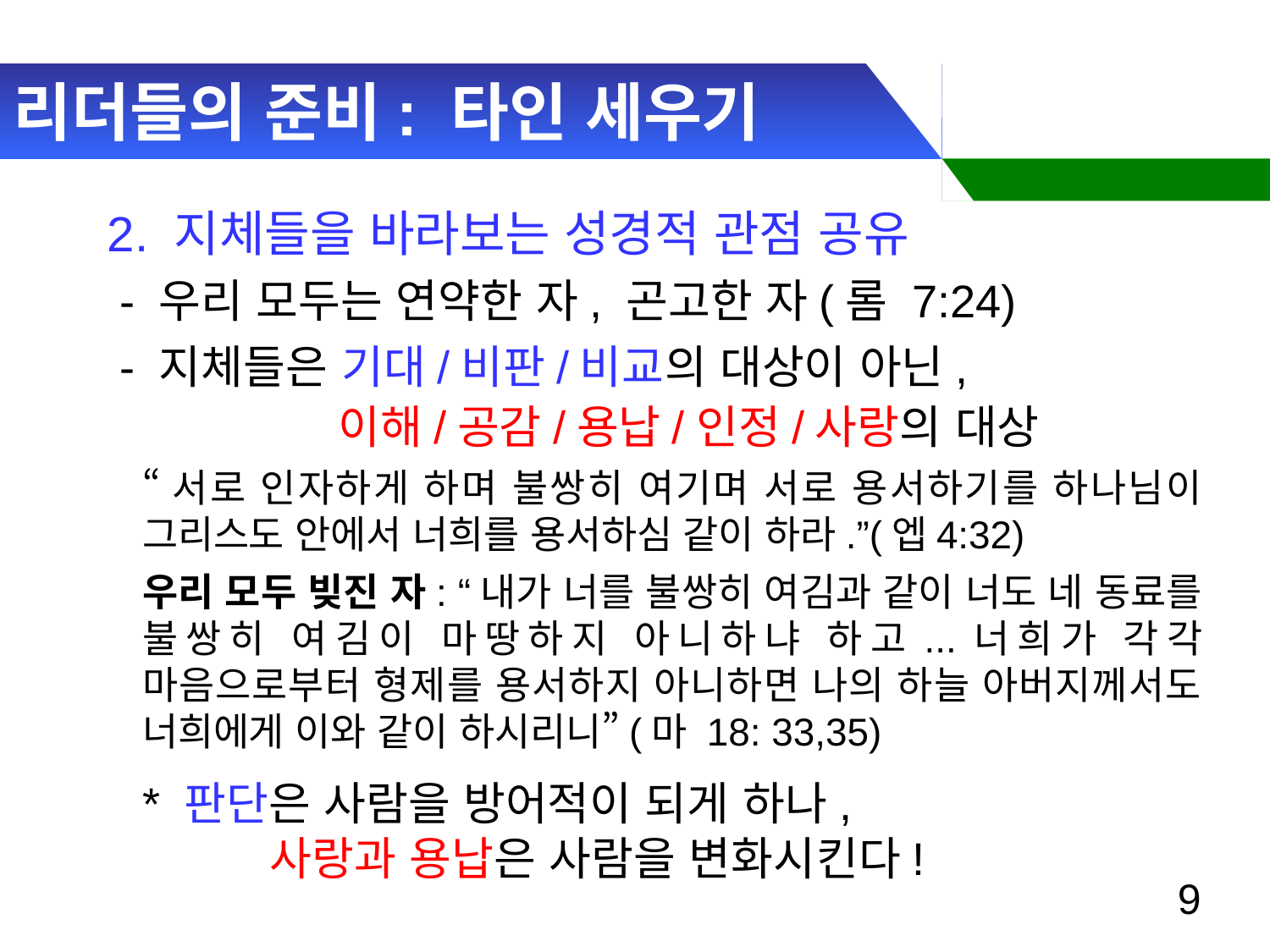

# 리더들의 준비: 타인 세우기
2. 지체들을 바라보는 성경적 관점 공유
 - 우리 모두는 연약한 자, 곤고한 자(롬 7:24)
 - 지체들은 기대/비판/비교의 대상이 아닌,
                 이해/공감/용납/인정/사랑의 대상
“서로 인자하게 하며 불쌍히 여기며 서로 용서하기를 하나님이 그리스도 안에서 너희를 용서하심 같이 하라.”(엡4:32)
우리 모두 빚진 자: “내가 너를 불쌍히 여김과 같이 너도 네 동료를 불쌍히 여김이 마땅하지 아니하냐 하고...너희가 각각 마음으로부터 형제를 용서하지 아니하면 나의 하늘 아버지께서도 너희에게 이와 같이 하시리니”(마 18: 33,35)
* 판단은 사람을 방어적이 되게 하나,
         사랑과 용납은 사람을 변화시킨다!
9